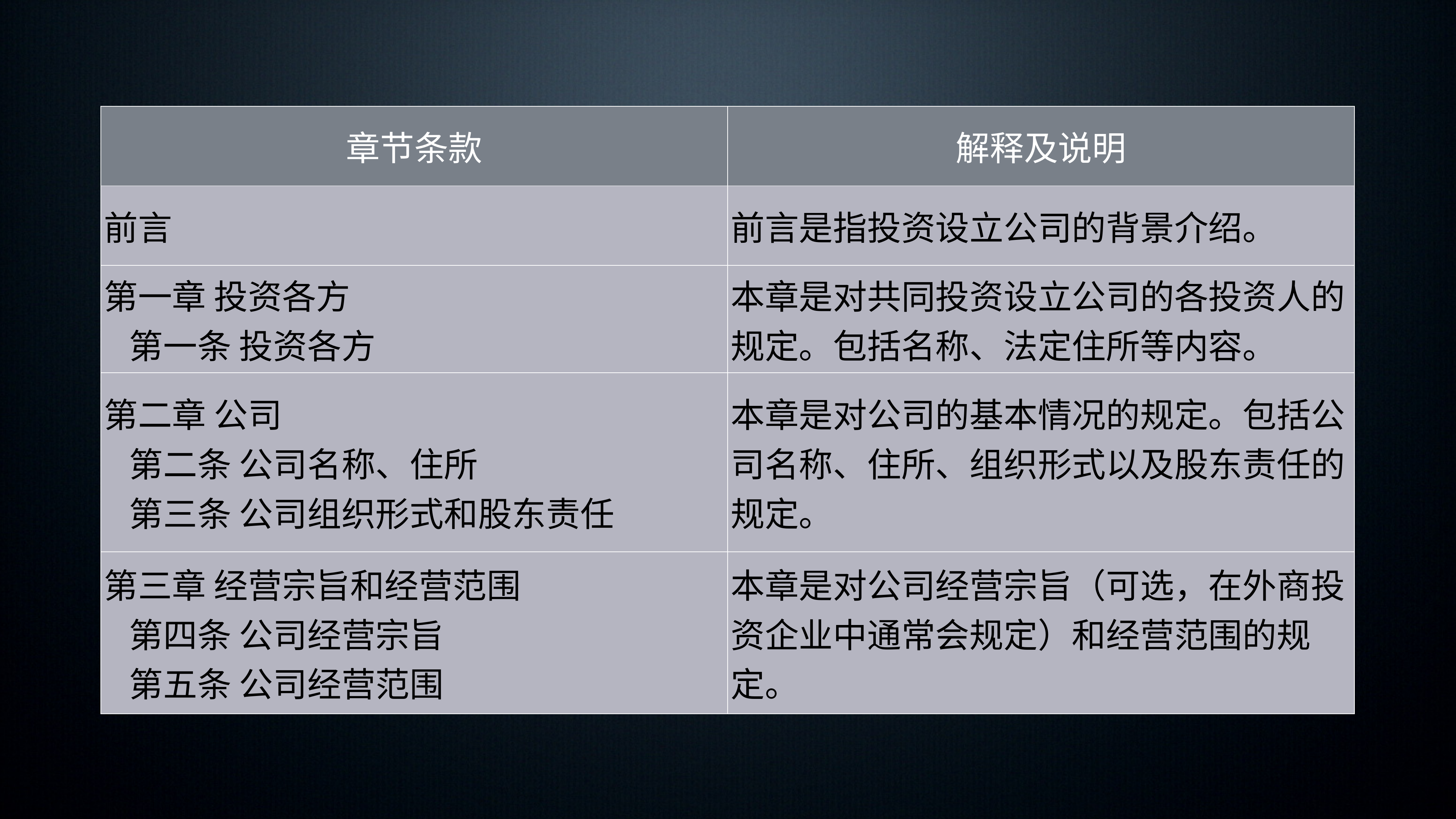

| 章节条款 | 解释及说明 |
| --- | --- |
| 前言 | 前言是指投资设立公司的背景介绍。 |
| 第一章 投资各方 第一条 投资各方 | 本章是对共同投资设立公司的各投资人的规定。包括名称、法定住所等内容。 |
| 第二章 公司 第二条 公司名称、住所 第三条 公司组织形式和股东责任 | 本章是对公司的基本情况的规定。包括公司名称、住所、组织形式以及股东责任的规定。 |
| 第三章 经营宗旨和经营范围 第四条 公司经营宗旨 第五条 公司经营范围 | 本章是对公司经营宗旨（可选，在外商投资企业中通常会规定）和经营范围的规定。 |